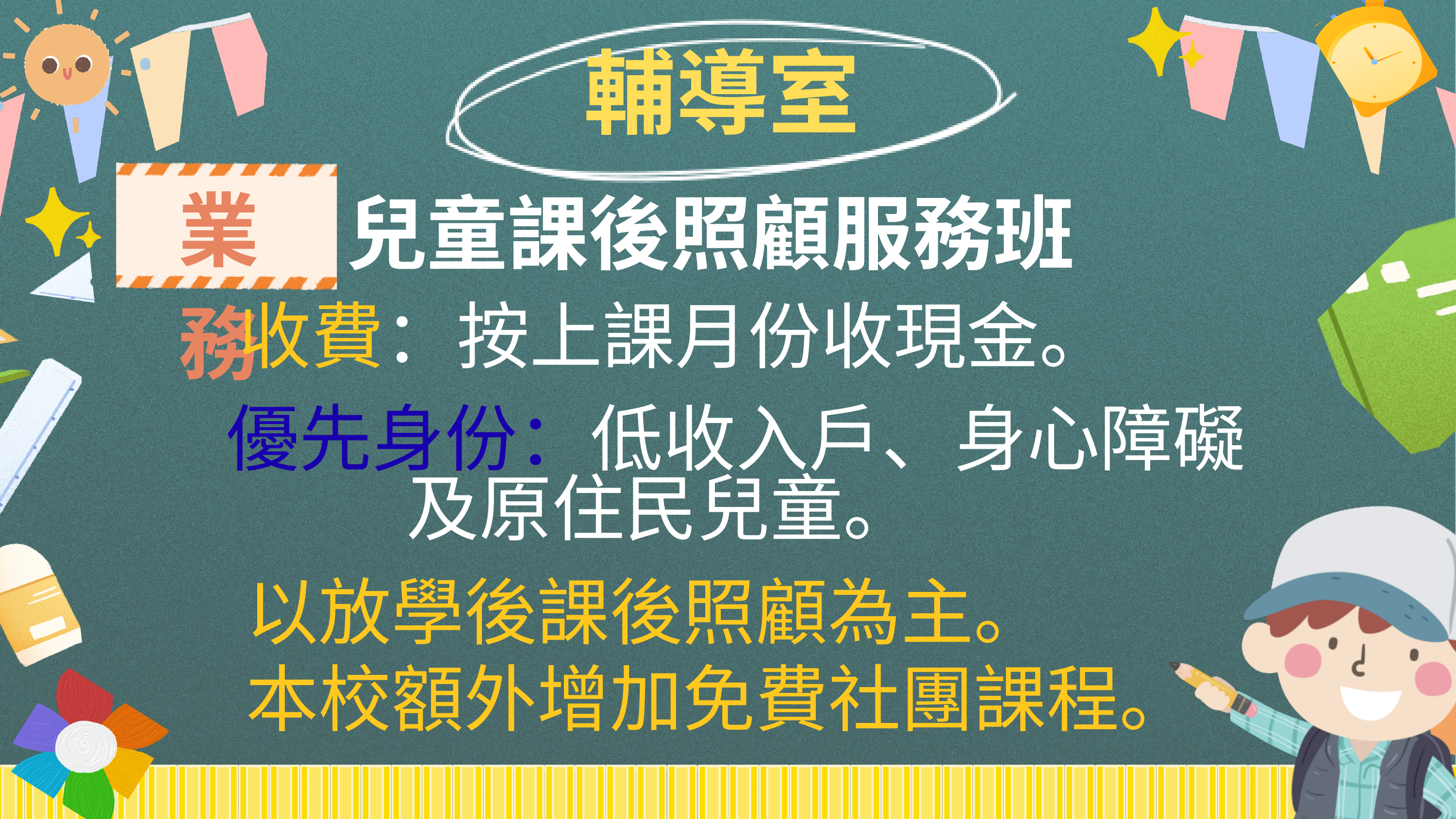

輔導室

業務

兒童課後照顧服務班

收費：按上課月份收現金。

優先身份：低收入戶、身心障礙
          及原住民兒童。

以放學後課後照顧為主。
本校額外增加免費社團課程。